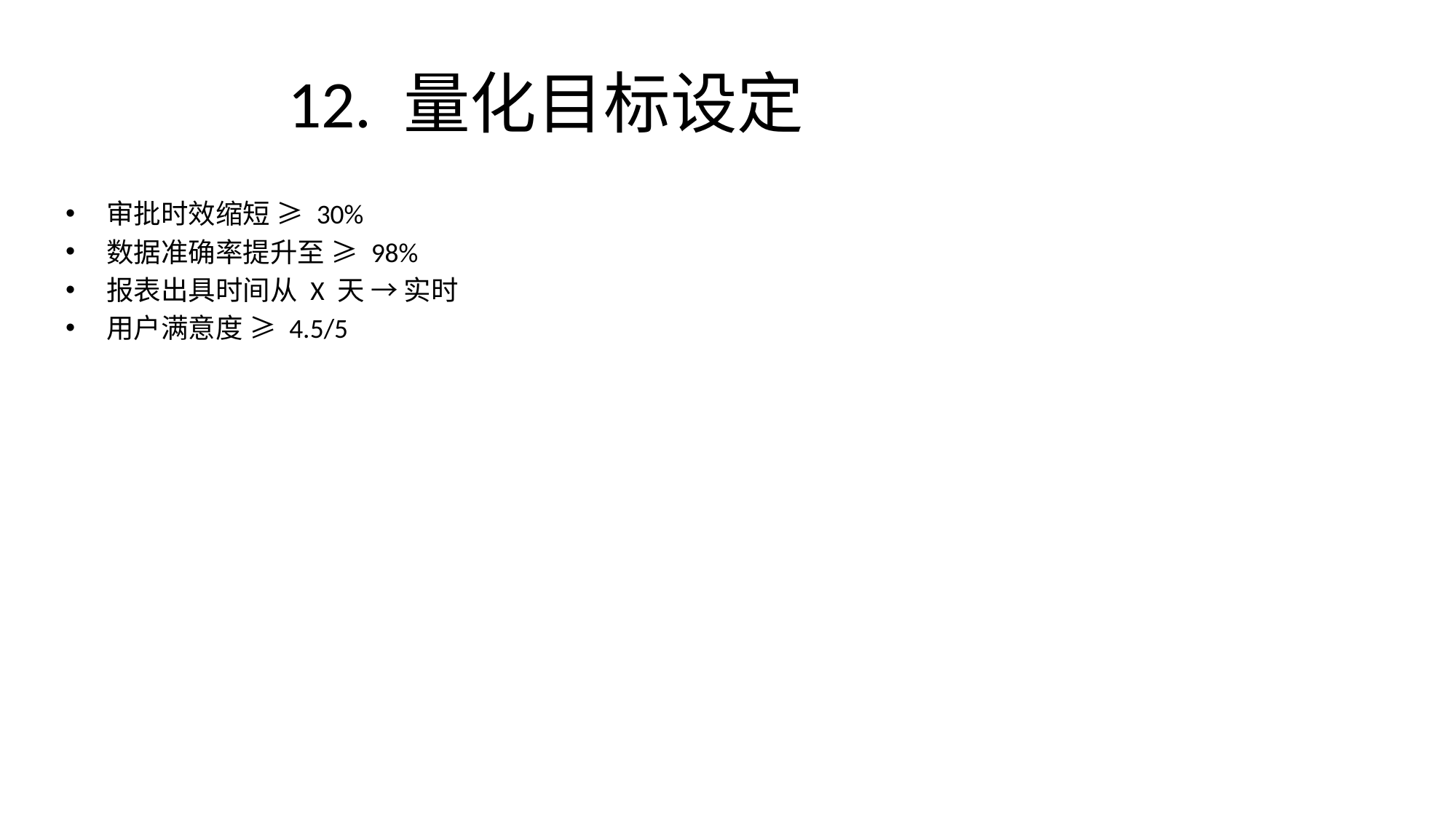

# 12. 量化目标设定
审批时效缩短 ≥ 30%
数据准确率提升至 ≥ 98%
报表出具时间从 X 天 → 实时
用户满意度 ≥ 4.5/5